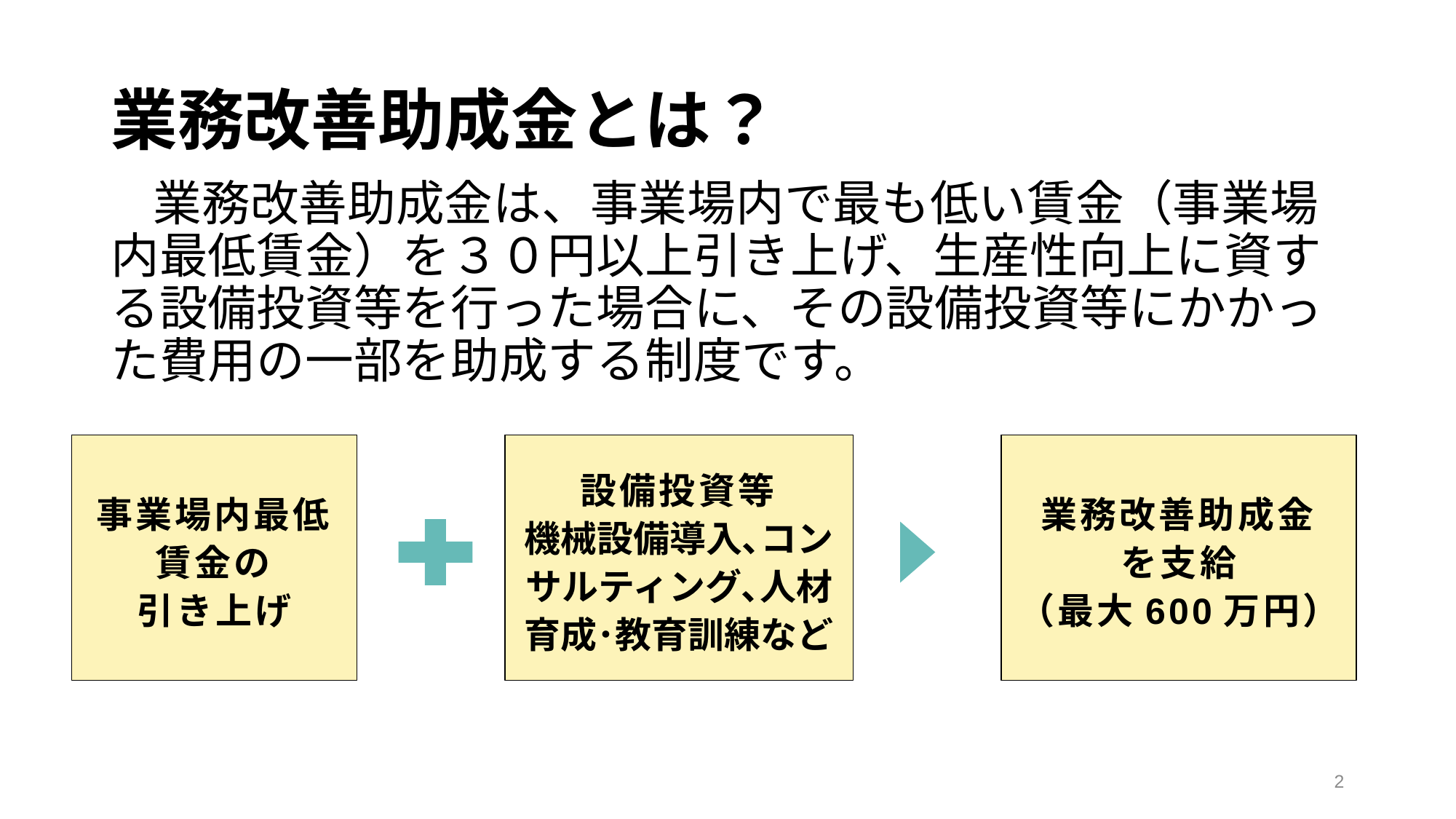

# 業務改善助成金とは？
　業務改善助成金は、事業場内で最も低い賃金（事業場内最低賃金）を３０円以上引き上げ、生産性向上に資する設備投資等を行った場合に、その設備投資等にかかった費用の一部を助成する制度です。
事業場内最低賃金の
引き上げ
設備投資等
機械設備導入､コンサルティング､人材育成･教育訓練など
業務改善助成金
を支給
（最大600万円）

2